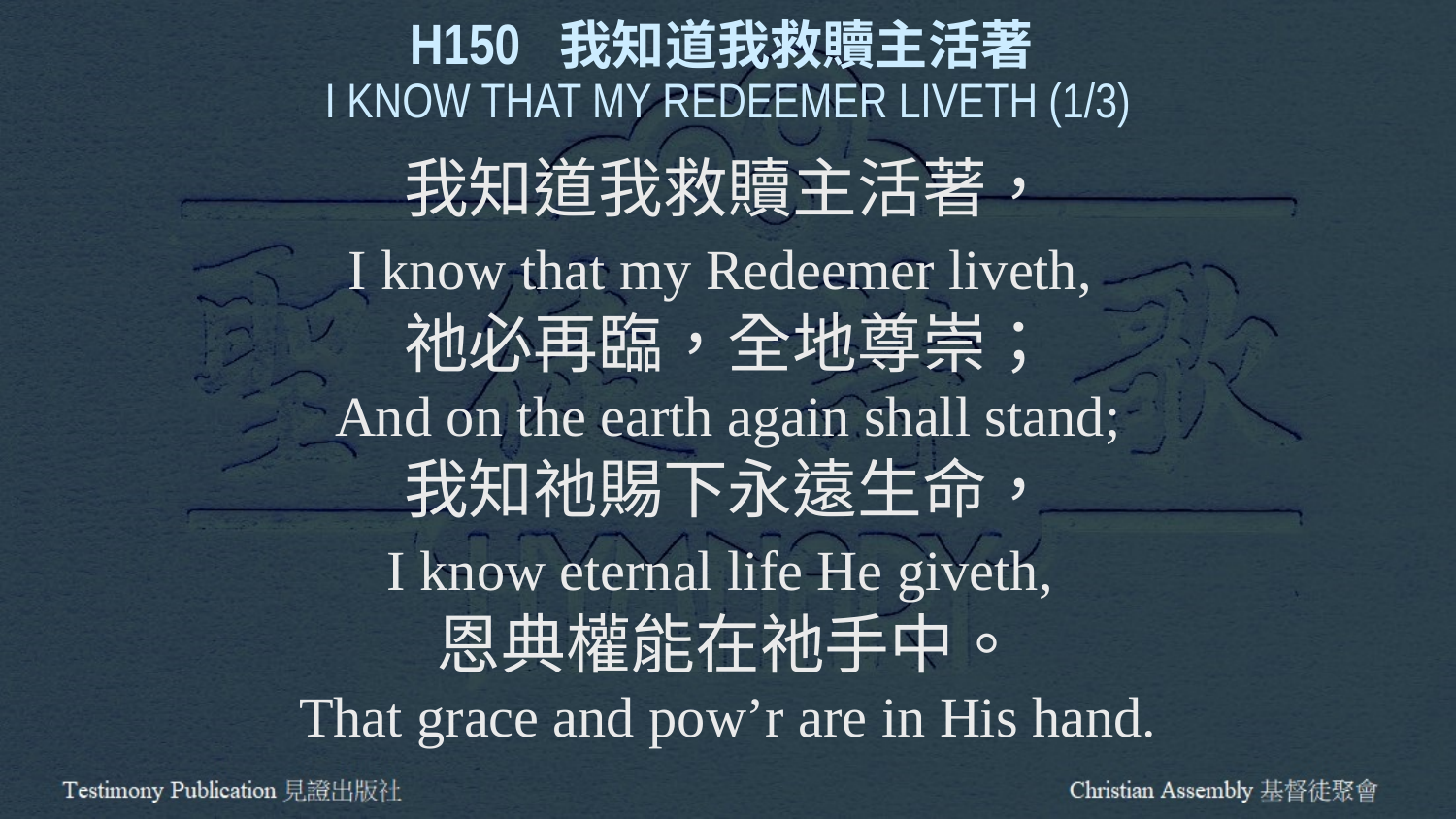

H150  我知道我救贖主活著
I KNOW THAT MY REDEEMER LIVETH (1/3)
我知道我救贖主活著，
I know that my Redeemer liveth,
祂必再臨，全地尊崇；
And on the earth again shall stand;
我知祂賜下永遠生命，
I know eternal life He giveth,
恩典權能在祂手中。
That grace and pow’r are in His hand.